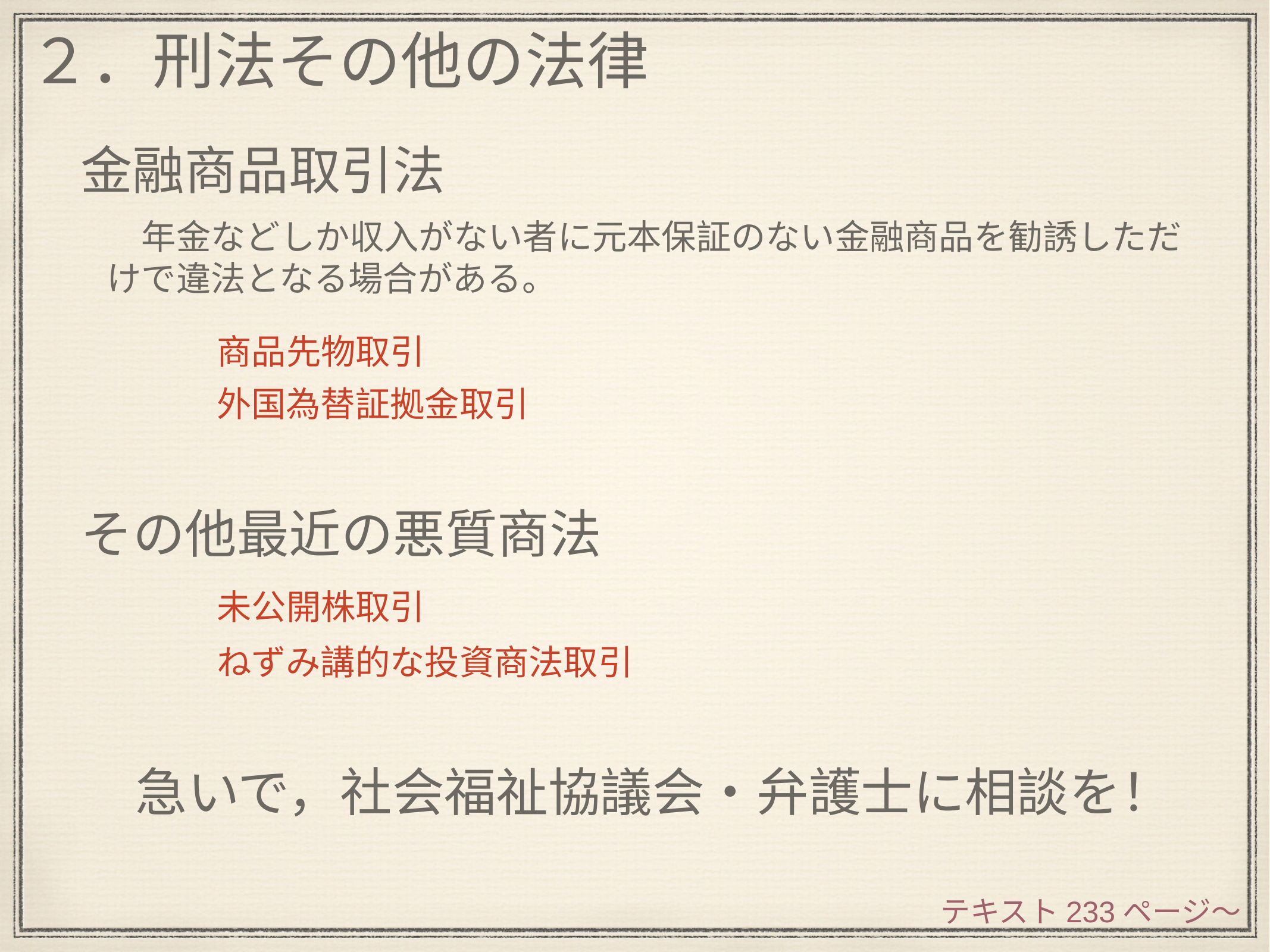

２．刑法その他の法律
金融商品取引法
　年金などしか収入がない者に元本保証のない金融商品を勧誘しただけで違法となる場合がある。
　商品先物取引
　外国為替証拠金取引
その他最近の悪質商法
　未公開株取引
　ねずみ講的な投資商法取引
急いで，社会福祉協議会・弁護士に相談を！
テキスト233ページ〜